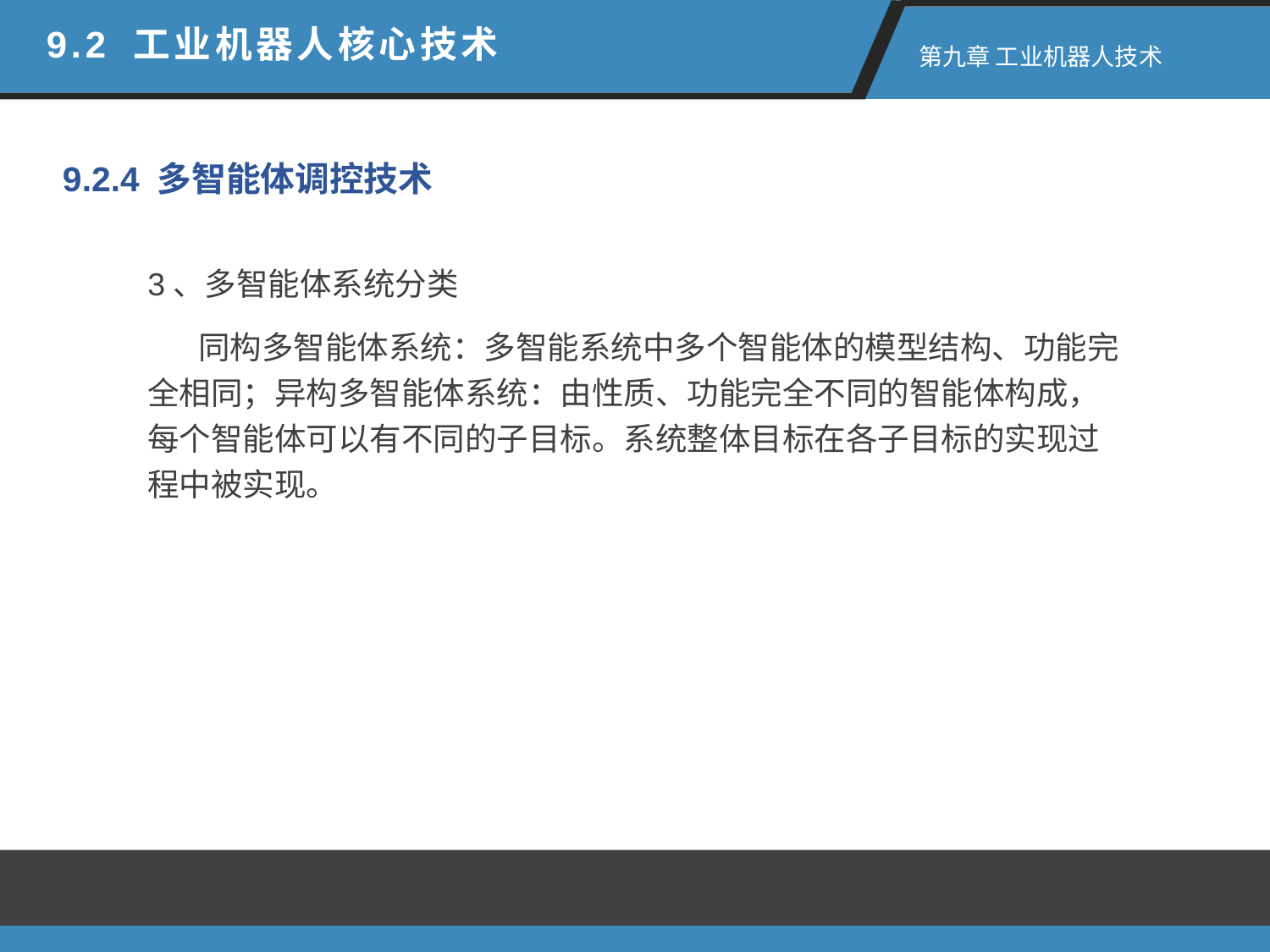

9.2 工业机器人核心技术
第九章 工业机器人技术
9.2.4 多智能体调控技术
3、多智能体系统分类
      同构多智能体系统：多智能系统中多个智能体的模型结构、功能完全相同；异构多智能体系统：由性质、功能完全不同的智能体构成，每个智能体可以有不同的子目标。系统整体目标在各子目标的实现过程中被实现。